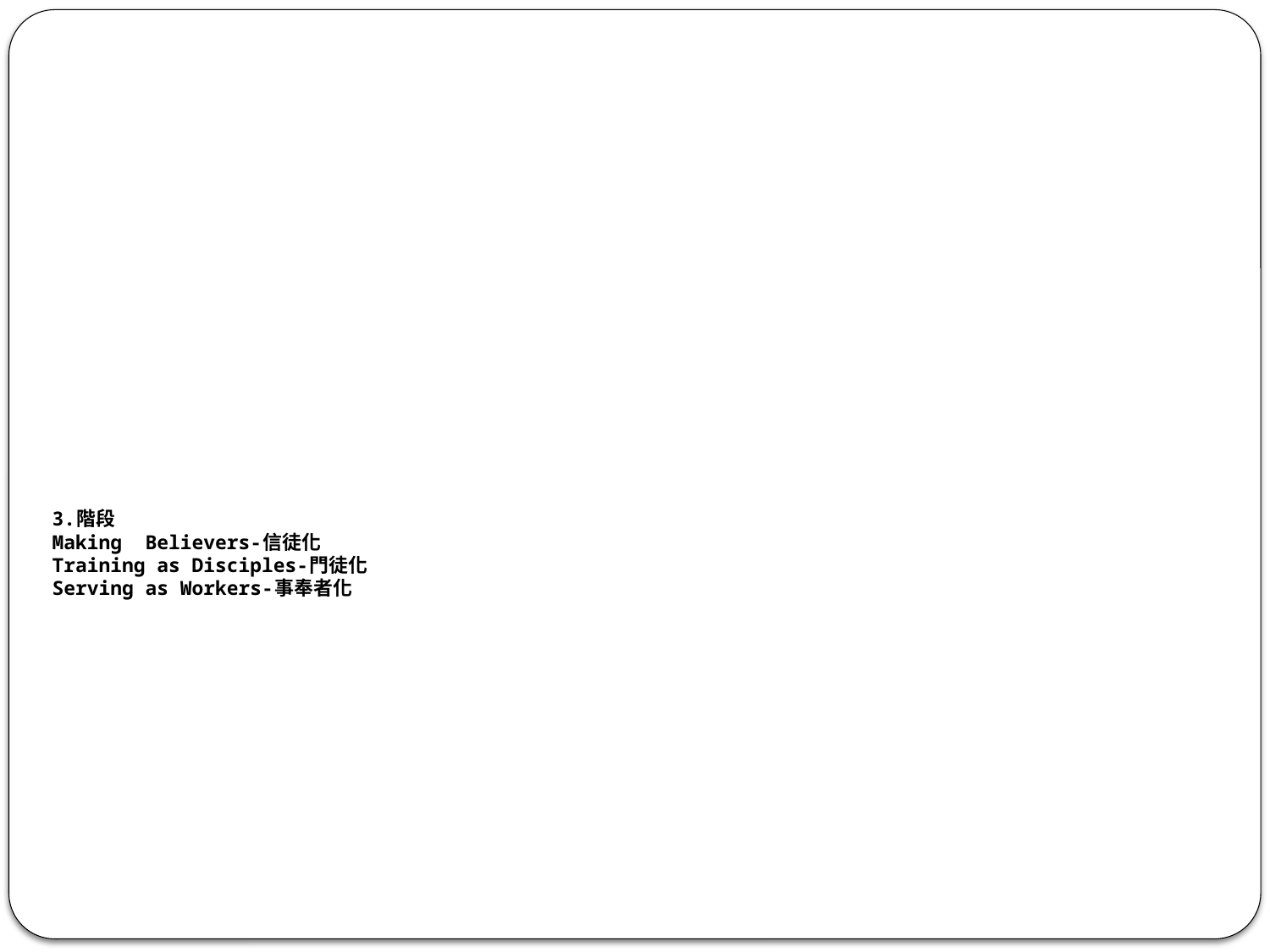

# 3.階段 Making  Believers-信徒化 Training as Disciples-門徒化 Serving as Workers-事奉者化